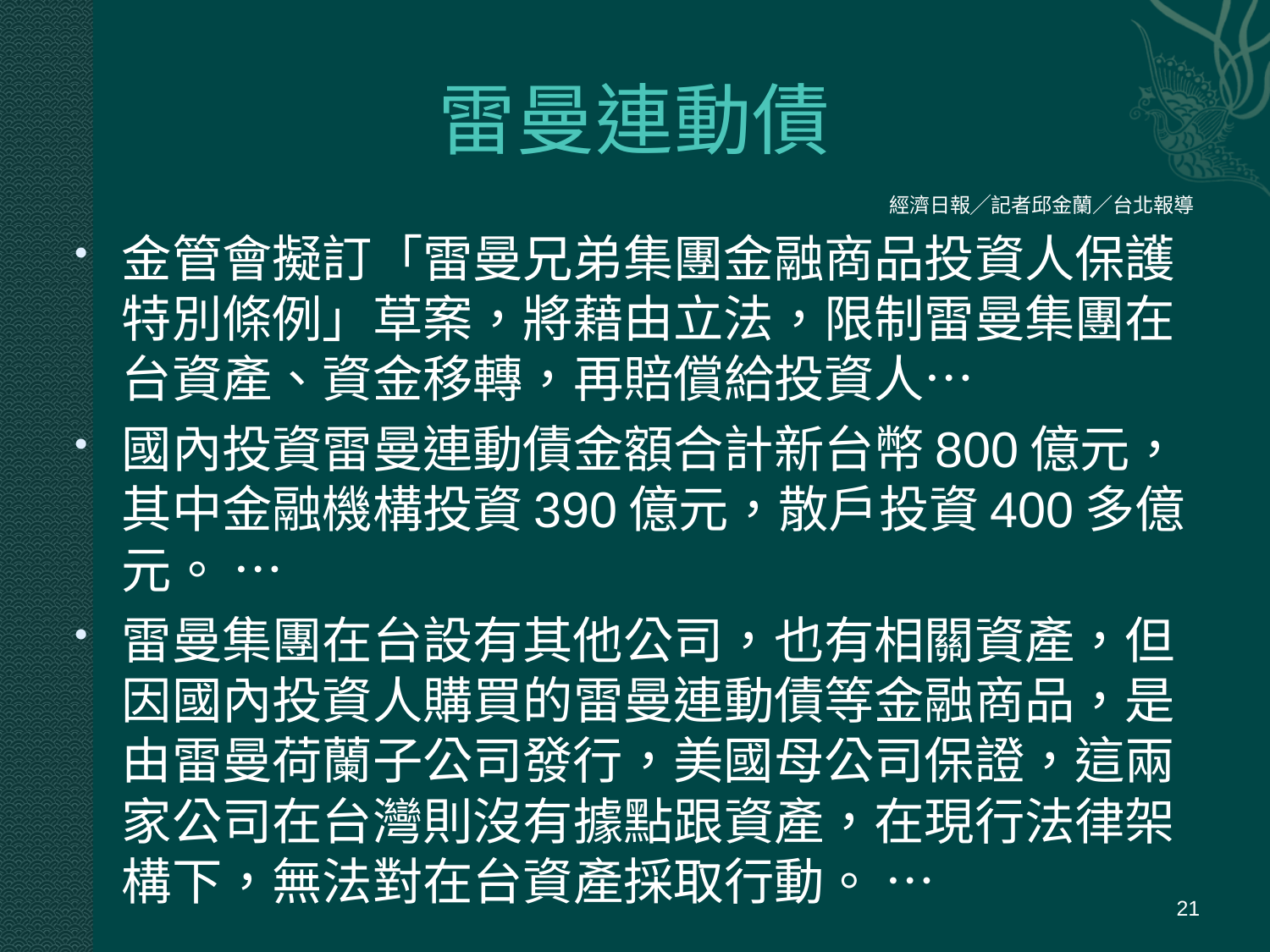

# 雷曼連動債
經濟日報╱記者邱金蘭／台北報導
金管會擬訂「雷曼兄弟集團金融商品投資人保護特別條例」草案，將藉由立法，限制雷曼集團在台資產、資金移轉，再賠償給投資人…
國內投資雷曼連動債金額合計新台幣800億元，其中金融機構投資390億元，散戶投資400多億元。 …
雷曼集團在台設有其他公司，也有相關資產，但因國內投資人購買的雷曼連動債等金融商品，是由雷曼荷蘭子公司發行，美國母公司保證，這兩家公司在台灣則沒有據點跟資產，在現行法律架構下，無法對在台資產採取行動。 …
21